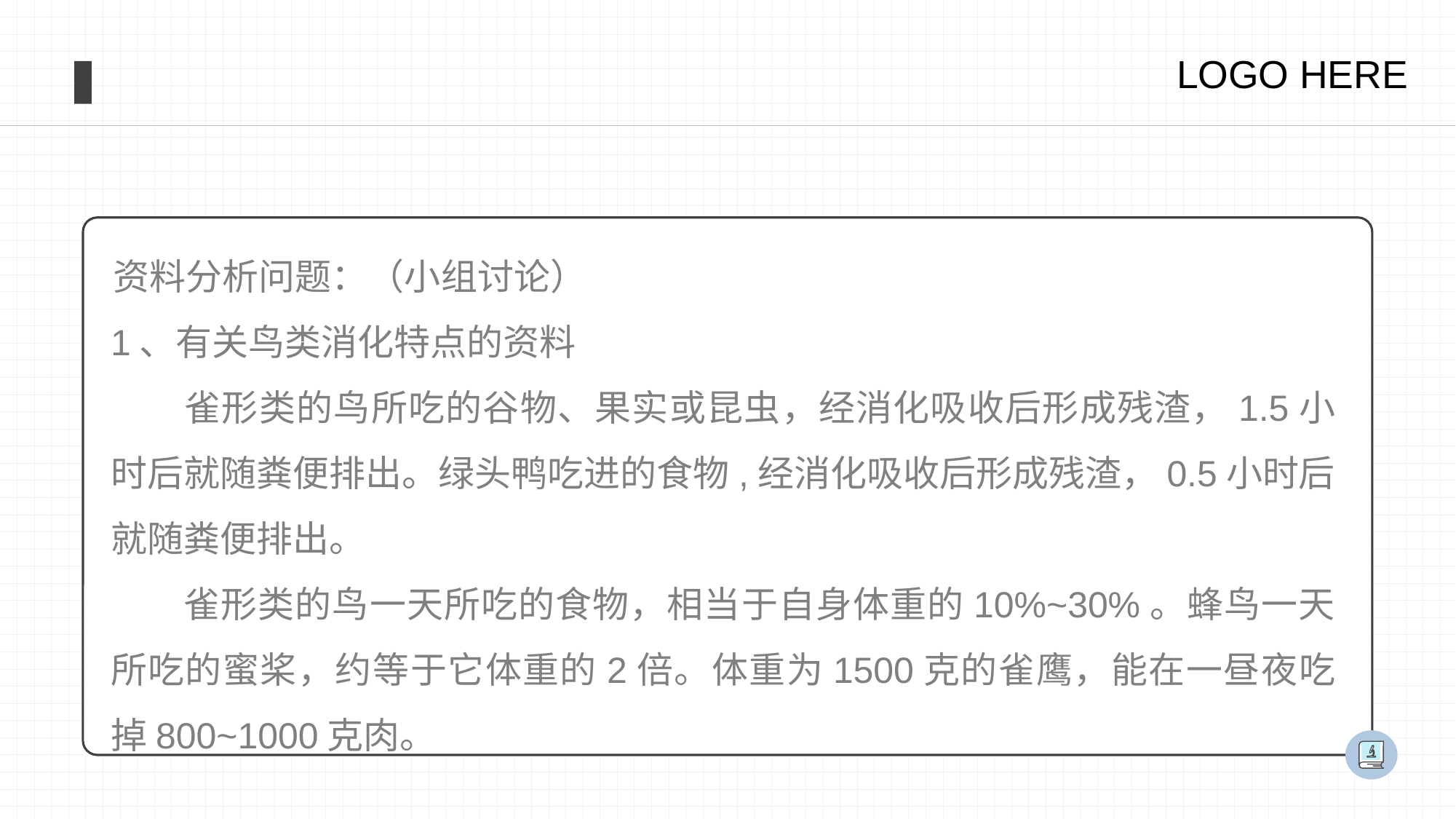

资料分析问题：（小组讨论）
1、有关鸟类消化特点的资料
       雀形类的鸟所吃的谷物、果实或昆虫，经消化吸收后形成残渣，1.5小时后就随粪便排出。绿头鸭吃进的食物,经消化吸收后形成残渣，0.5小时后就随粪便排出。
       雀形类的鸟一天所吃的食物，相当于自身体重的10%~30%。蜂鸟一天所吃的蜜桨，约等于它体重的2倍。体重为1500克的雀鹰，能在一昼夜吃掉800~1000克肉。